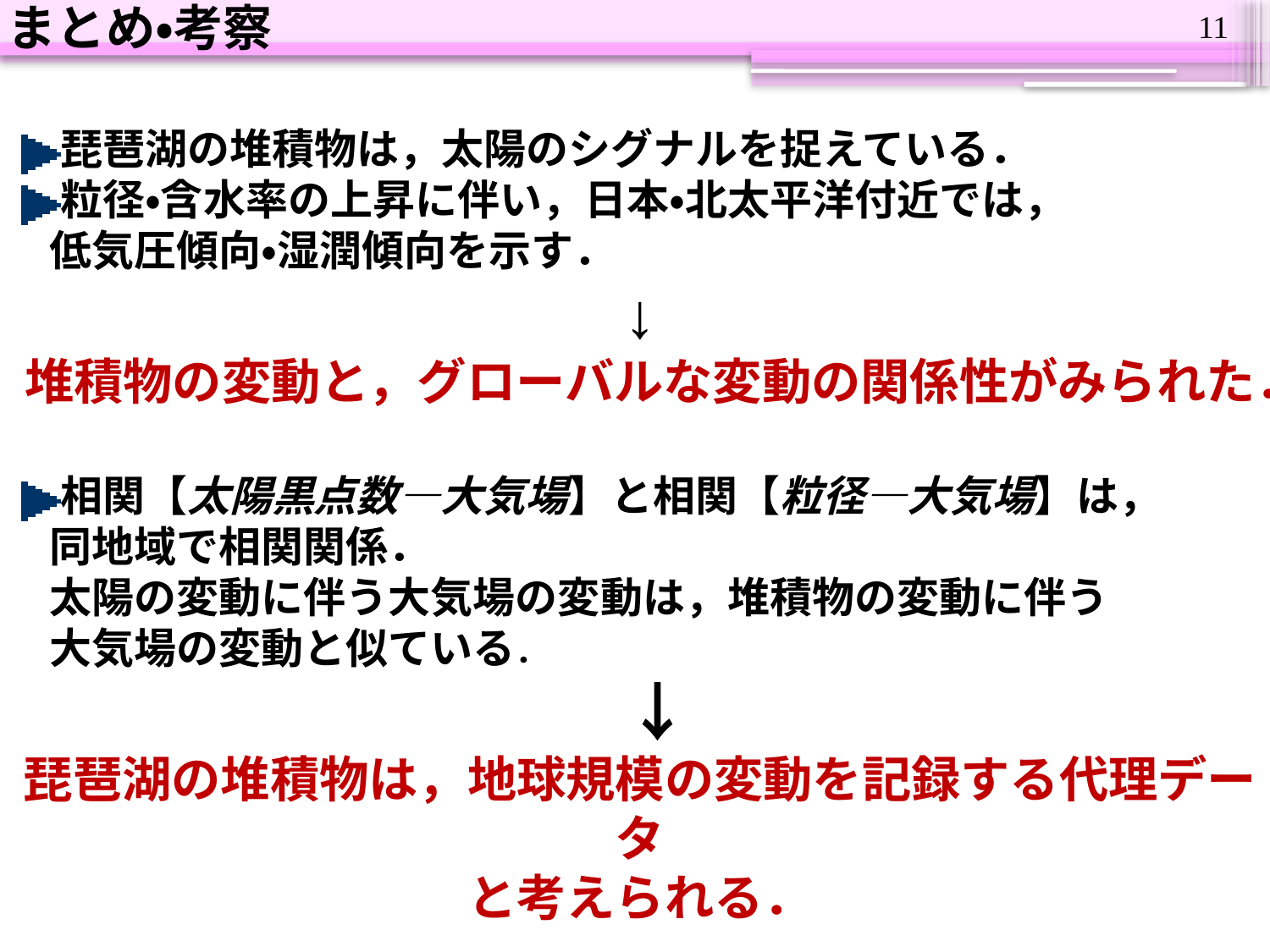

まとめ・考察
11
琵琶湖の堆積物は，太陽のシグナルを捉えている．
粒径・含水率の上昇に伴い，日本・北太平洋付近では，
　低気圧傾向・湿潤傾向を示す．
↓
堆積物の変動と，グローバルな変動の関係性がみられた．

相関【太陽黒点数―大気場】と相関【粒径―大気場】は，
　同地域で相関関係．
　太陽の変動に伴う大気場の変動は，堆積物の変動に伴う
　大気場の変動と似ている．
　↓
琵琶湖の堆積物は，地球規模の変動を記録する代理データ
と考えられる．